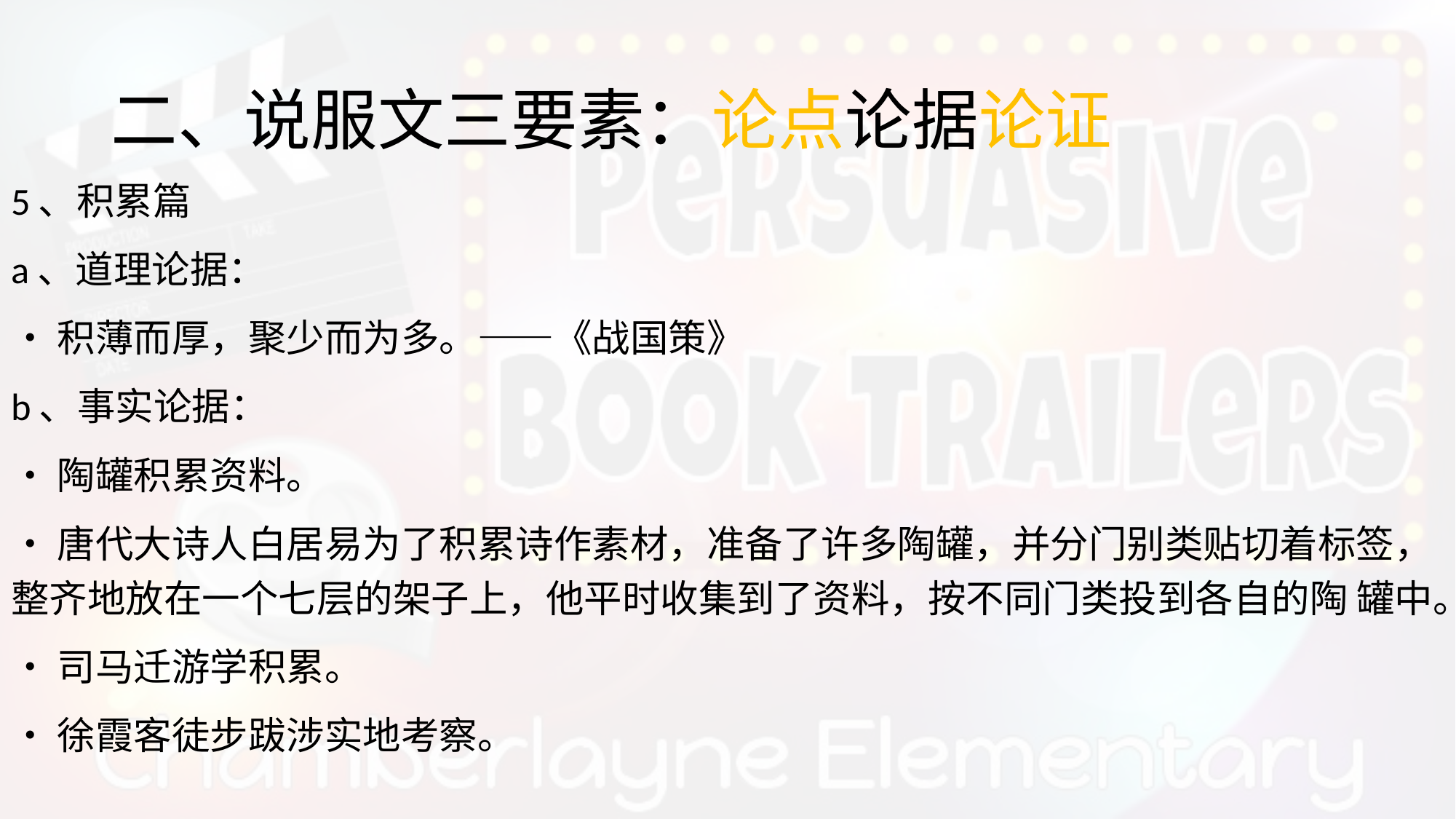

# 二、说服文三要素：论点论据论证

5、积累篇
a、道理论据：
•积薄而厚，聚少而为多。——《战国策》
b、事实论据：
•陶罐积累资料。
•唐代大诗人白居易为了积累诗作素材，准备了许多陶罐，并分门别类贴切着标签， 整齐地放在一个七层的架子上，他平时收集到了资料，按不同门类投到各自的陶 罐中。
•司马迁游学积累。
•徐霞客徒步跋涉实地考察。